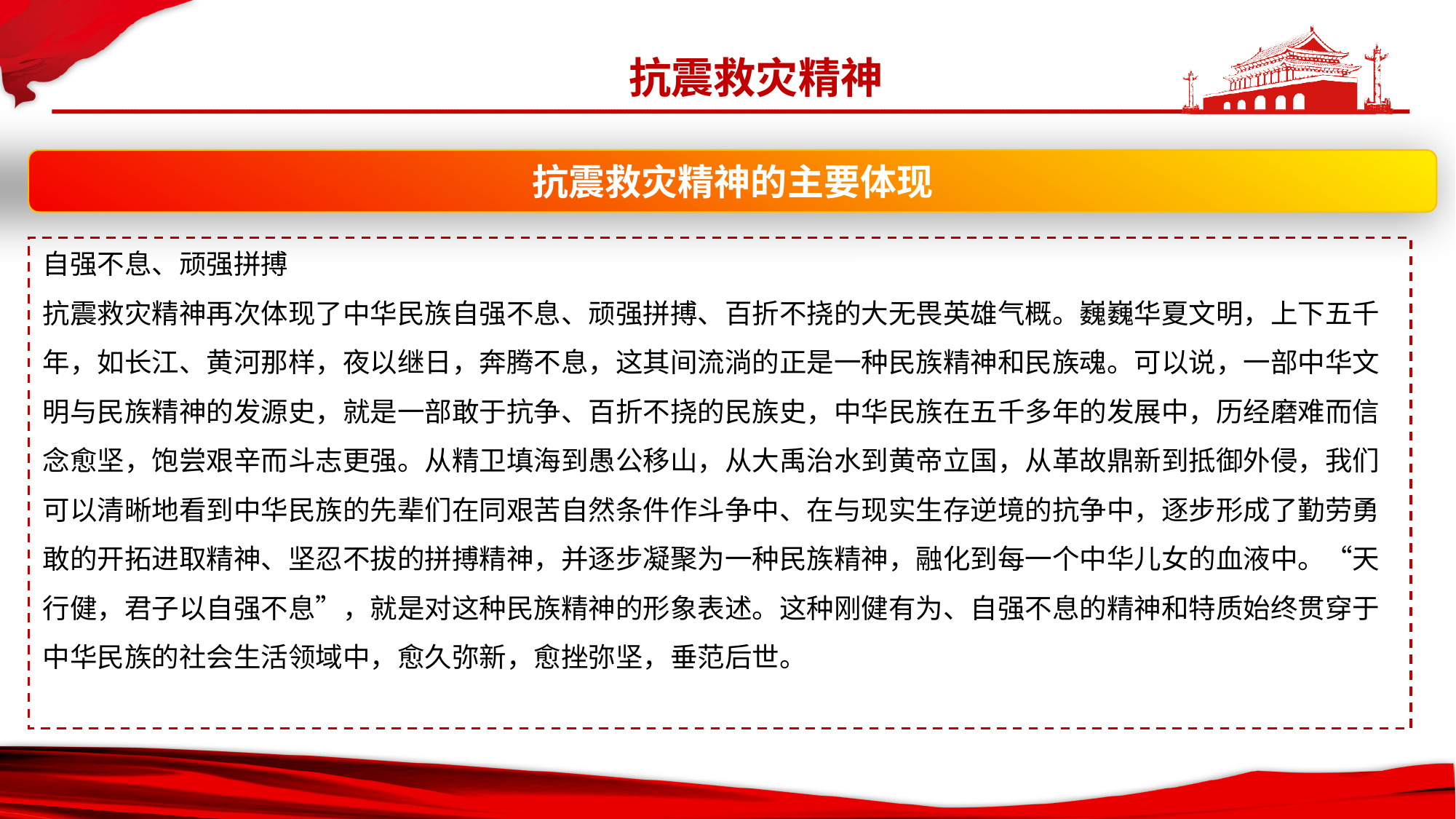

抗震救灾精神
抗震救灾精神的主要体现
自强不息、顽强拼搏
抗震救灾精神再次体现了中华民族自强不息、顽强拼搏、百折不挠的大无畏英雄气概。巍巍华夏文明，上下五千年，如长江、黄河那样，夜以继日，奔腾不息，这其间流淌的正是一种民族精神和民族魂。可以说，一部中华文明与民族精神的发源史，就是一部敢于抗争、百折不挠的民族史，中华民族在五千多年的发展中，历经磨难而信念愈坚，饱尝艰辛而斗志更强。从精卫填海到愚公移山，从大禹治水到黄帝立国，从革故鼎新到抵御外侵，我们可以清晰地看到中华民族的先辈们在同艰苦自然条件作斗争中、在与现实生存逆境的抗争中，逐步形成了勤劳勇敢的开拓进取精神、坚忍不拔的拼搏精神，并逐步凝聚为一种民族精神，融化到每一个中华儿女的血液中。“天行健，君子以自强不息”，就是对这种民族精神的形象表述。这种刚健有为、自强不息的精神和特质始终贯穿于中华民族的社会生活领域中，愈久弥新，愈挫弥坚，垂范后世。